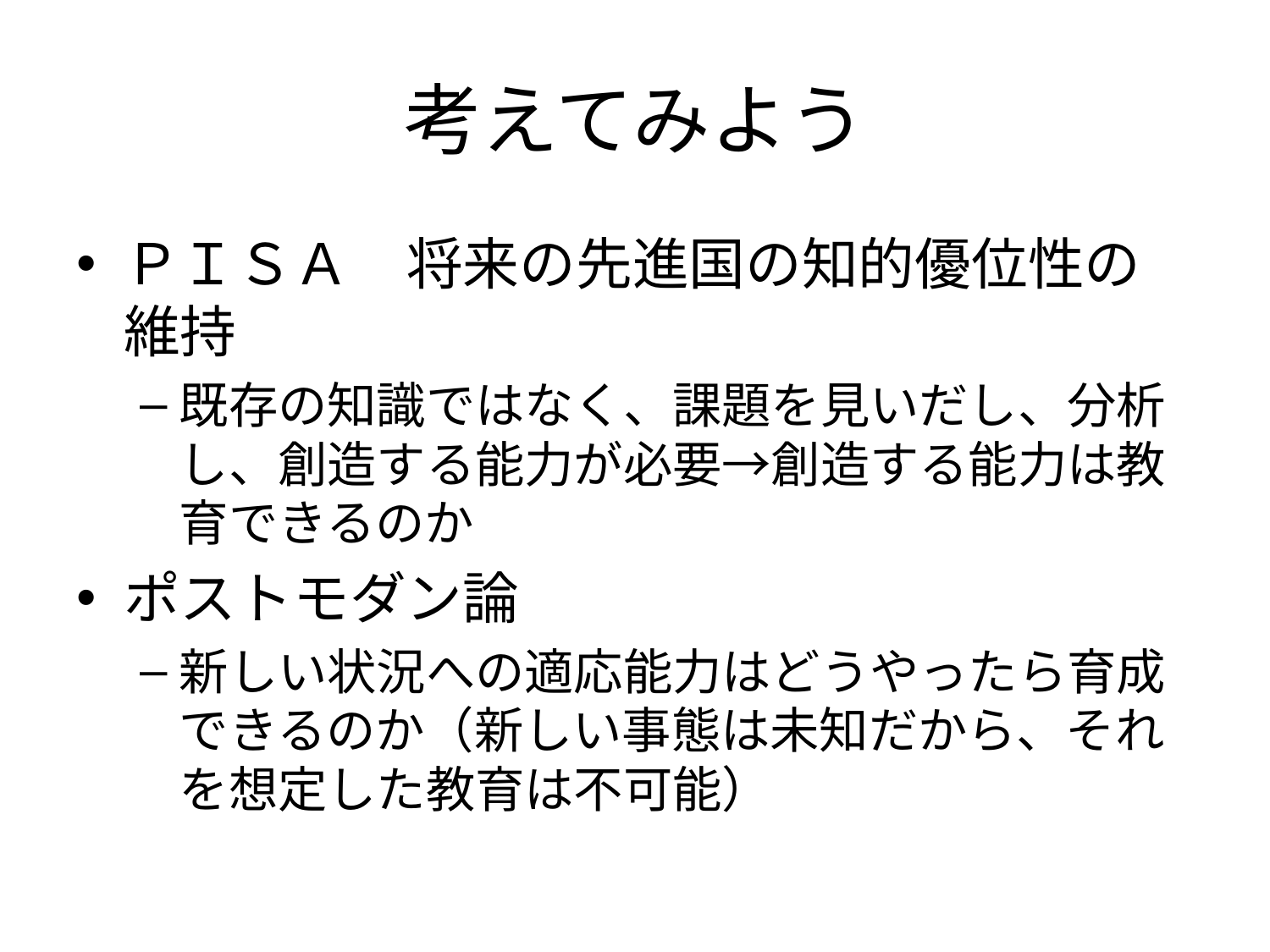

# 考えてみよう
ＰＩＳＡ　将来の先進国の知的優位性の維持
既存の知識ではなく、課題を見いだし、分析し、創造する能力が必要→創造する能力は教育できるのか
ポストモダン論
新しい状況への適応能力はどうやったら育成できるのか（新しい事態は未知だから、それを想定した教育は不可能）